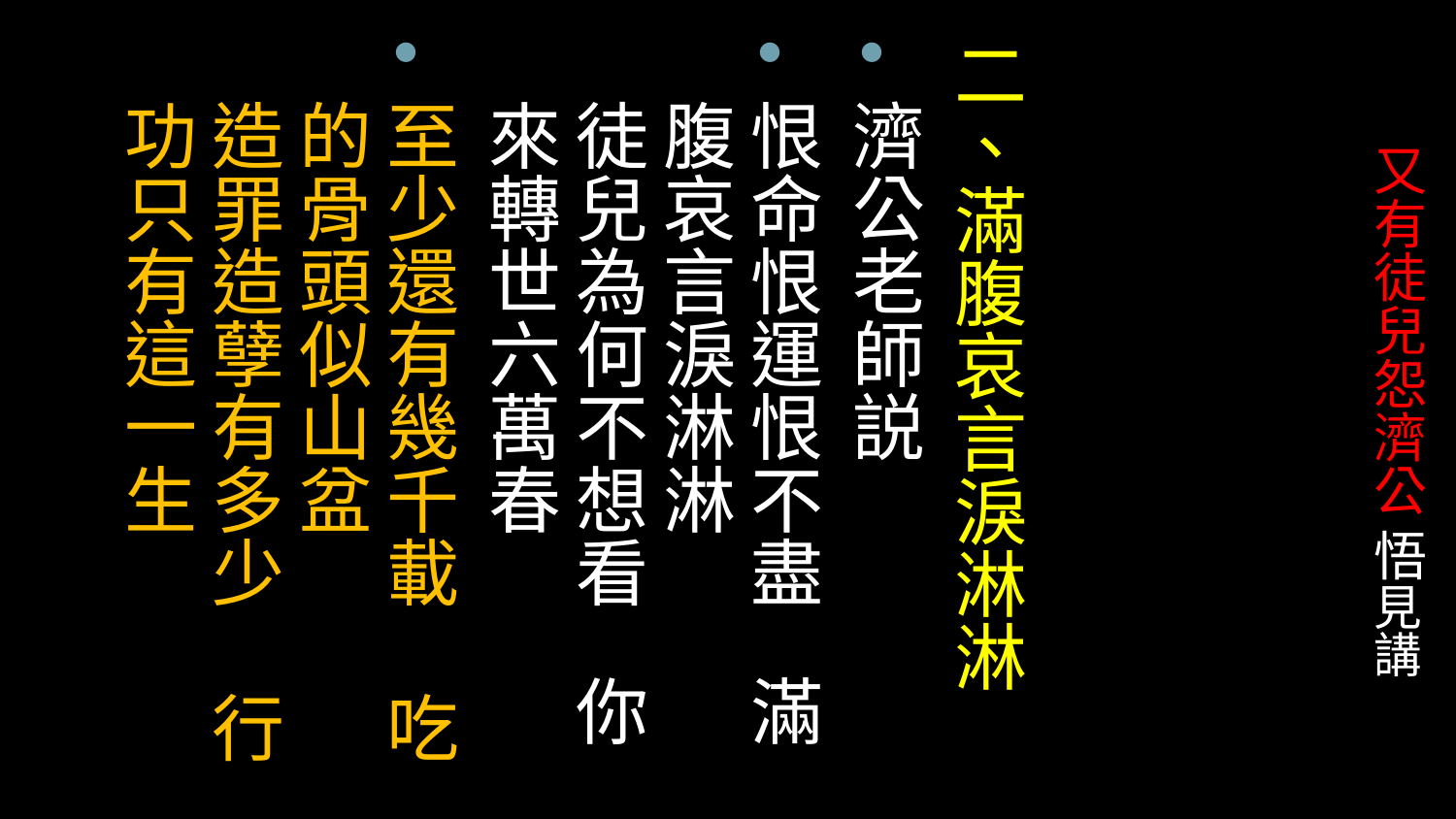

二、滿腹哀言淚淋淋
濟公老師説
恨命恨運恨不盡    滿腹哀言淚淋淋
徒兒為何不想看    你來轉世六萬春
至少還有幾千載     吃的骨頭似山盆
造罪造孽有多少     行功只有這一生

# 又有徒兒怨濟公 悟見講